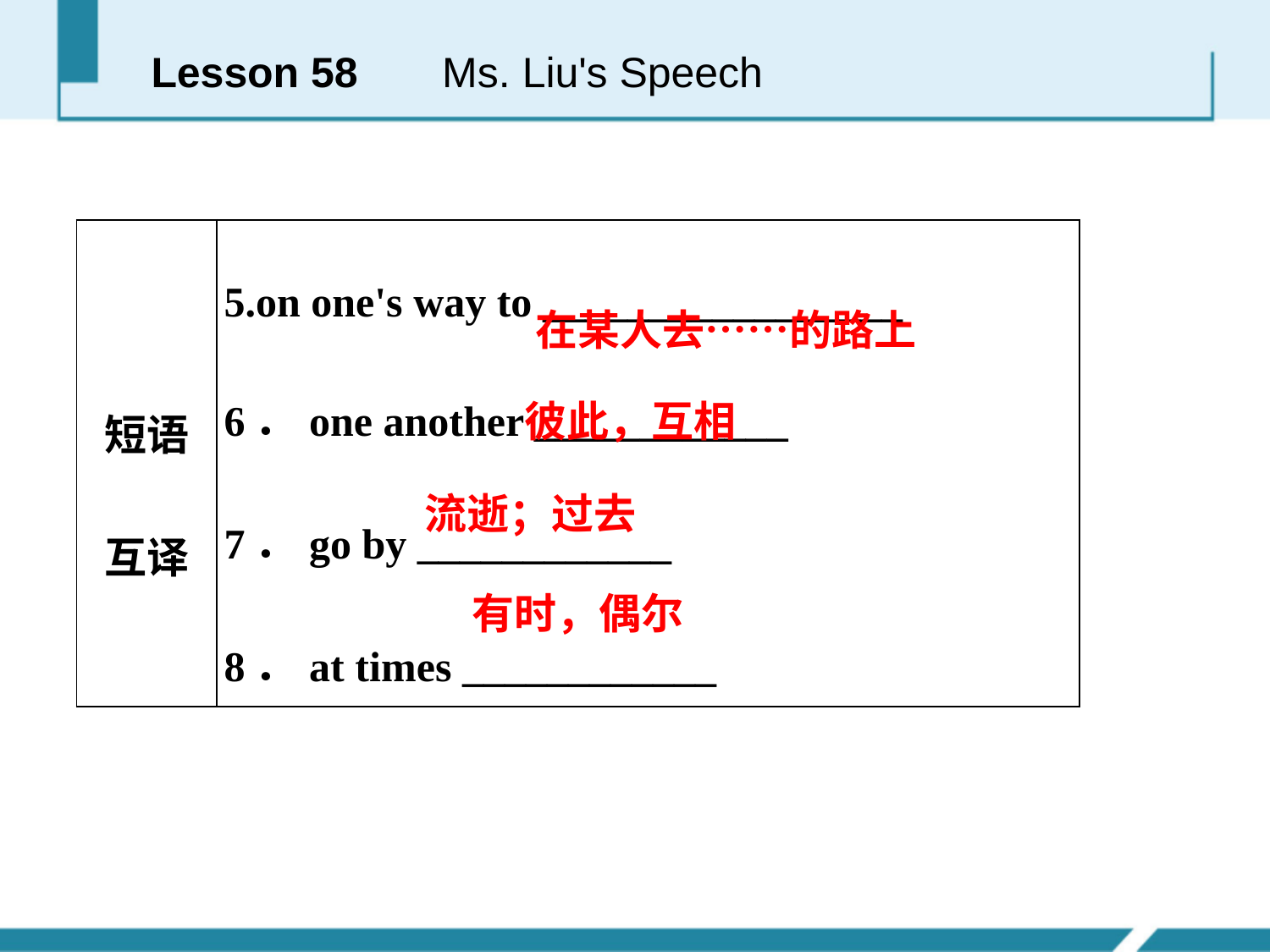

Lesson 58 　 Ms. Liu's Speech
| 短语 互译 | 5.on one's way to \_\_\_\_\_\_\_\_\_\_\_\_\_\_\_\_\_ 6．one another \_\_\_\_\_\_\_\_\_\_\_\_ 7．go by \_\_\_\_\_\_\_\_\_\_\_\_ 8．at times \_\_\_\_\_\_\_\_\_\_\_\_ |
| --- | --- |
在某人去……的路上
彼此，互相
流逝；过去
有时，偶尔